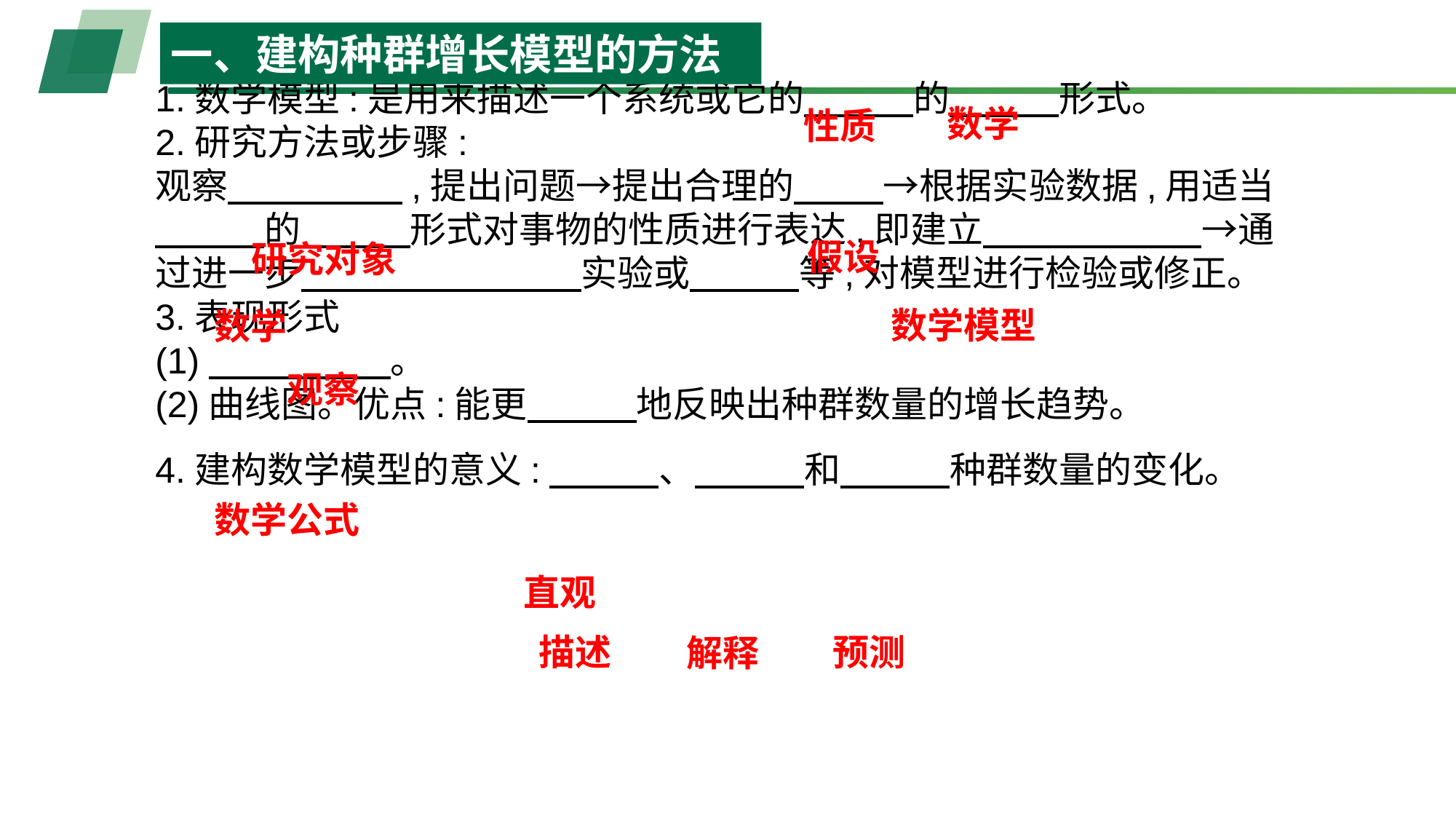

一、建构种群增长模型的方法
1.数学模型:是用来描述一个系统或它的　　　的　　　形式。 2.研究方法或步骤:观察　　　        ,提出问题→提出合理的　　  →根据实验数据,用适当　　　的　　　形式对事物的性质进行表达,即建立　　　　　　→通过进一步　　　　　            实验或　　　等,对模型进行检验或修正。 3.表现形式(1)　　　　　。 (2)曲线图。优点:能更　　　地反映出种群数量的增长趋势。 4.建构数学模型的意义:　　　、　　　和　　　种群数量的变化。

数学
性质
假设
研究对象
数学模型
数学
观察
数学公式
直观
描述
预测
解释